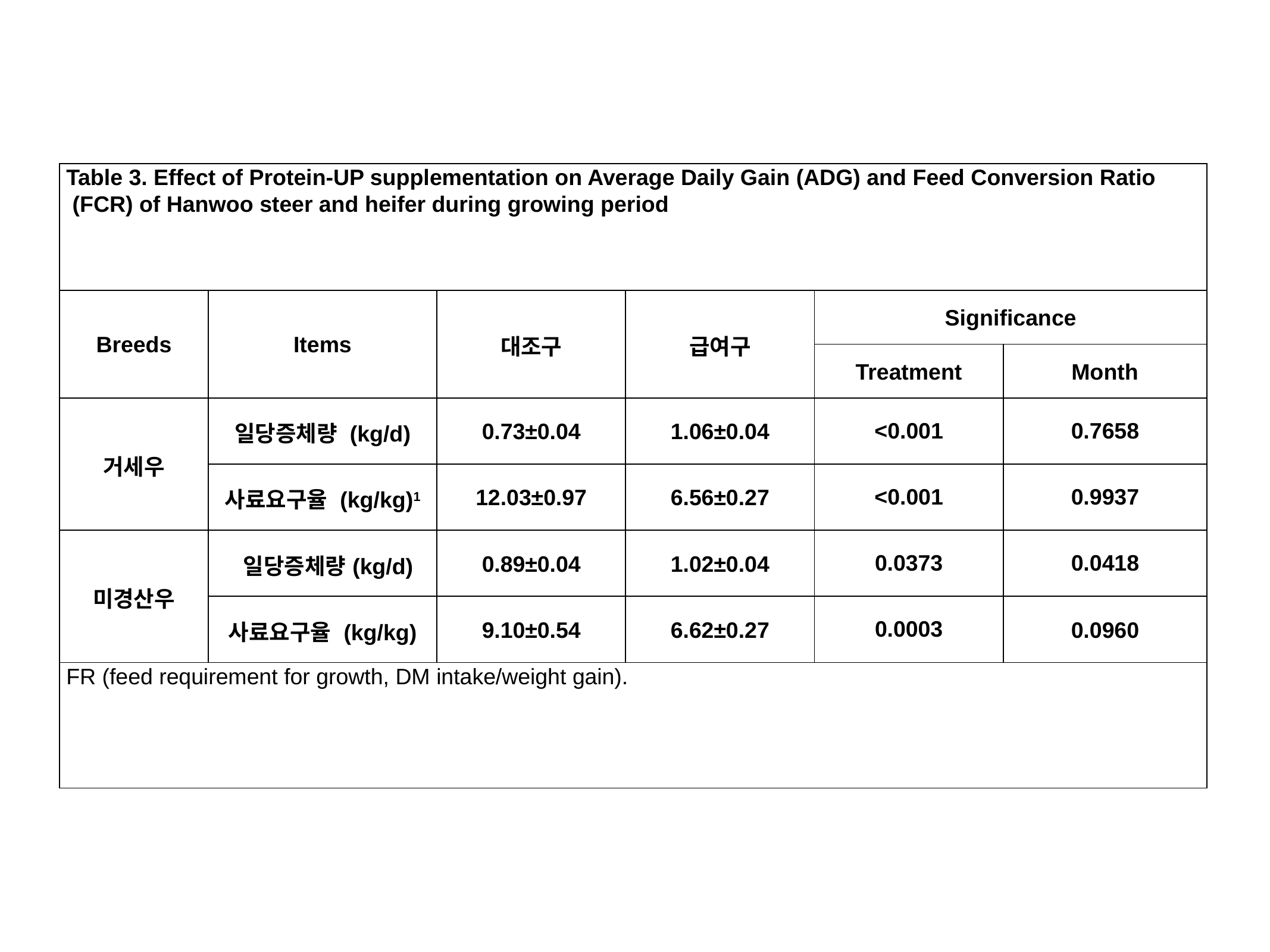

| Table 3. Effect of Protein-UP supplementation on Average Daily Gain (ADG) and Feed Conversion Ratio (FCR) of Hanwoo steer and heifer during growing period |  |  |  |  |  |
| --- | --- | --- | --- | --- | --- |
| Breeds | Items | 대조구 | 급여구 | Significance |  |
|  |  |  |  | Treatment | Month |
| 거세우 | 일당증체량 (kg/d) | 0.73±0.04 | 1.06±0.04 | <0.001 | 0.7658 |
|  | 사료요구율 (kg/kg)1 | 12.03±0.97 | 6.56±0.27 | <0.001 | 0.9937 |
| 미경산우 | 일당증체량(kg/d) | 0.89±0.04 | 1.02±0.04 | 0.0373 | 0.0418 |
|  | 사료요구율 (kg/kg) | 9.10±0.54 | 6.62±0.27 | 0.0003 | 0.0960 |
| FR (feed requirement for growth, DM intake/weight gain). |  |  |  |  |  |